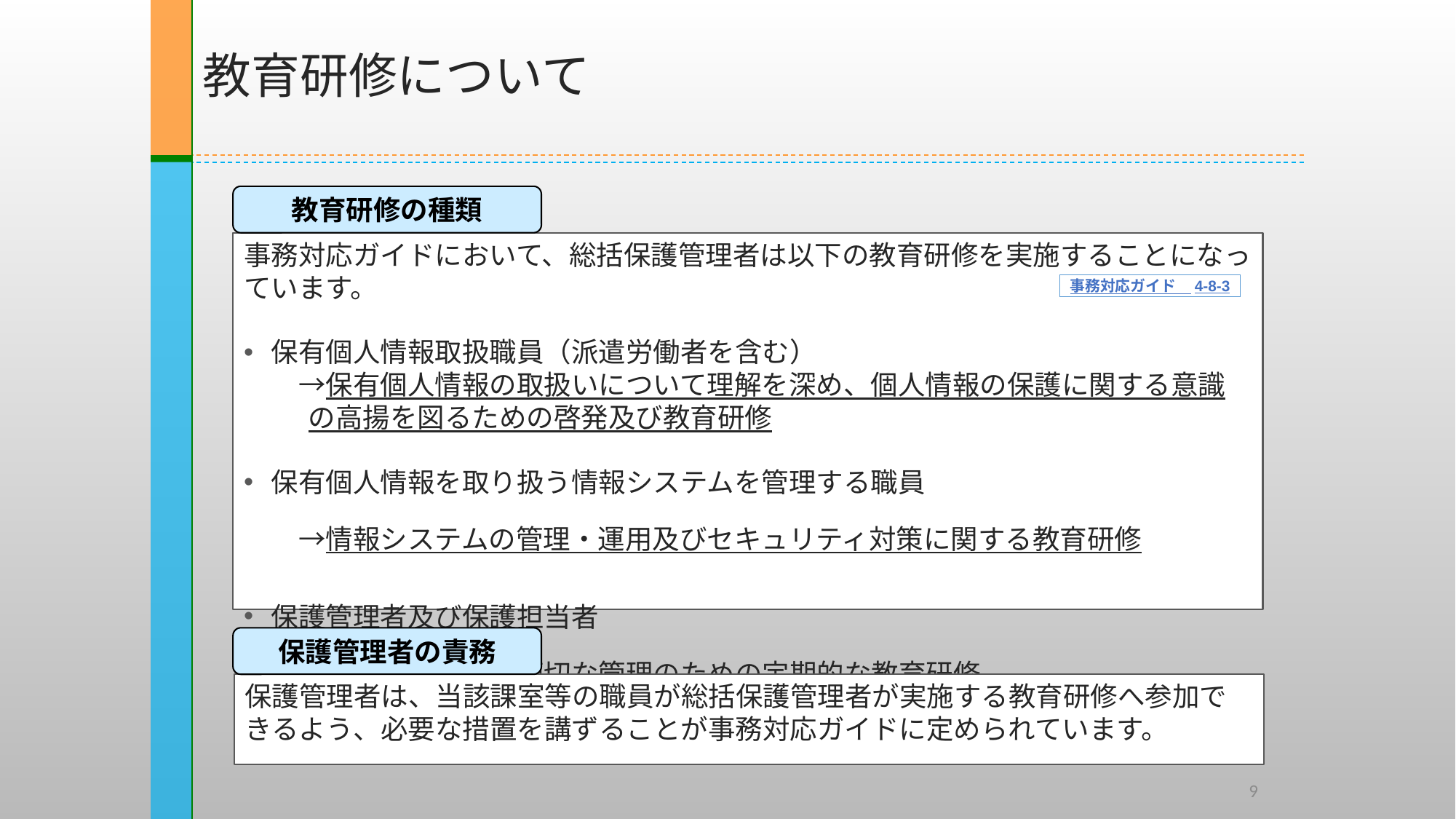

教育研修について

教育研修の種類
事務対応ガイドにおいて、総括保護管理者は以下の教育研修を実施することになっています。
保有個人情報取扱職員（派遣労働者を含む）
　　→保有個人情報の取扱いについて理解を深め、個人情報の保護に関する意識の高揚を図るための啓発及び教育研修
保有個人情報を取り扱う情報システムを管理する職員
　　→情報システムの管理・運用及びセキュリティ対策に関する教育研修
保護管理者及び保護担当者
　　→保有個人情報の適切な管理のための定期的な教育研修
事務対応ガイド　4-8-3
保護管理者の責務
保護管理者は、当該課室等の職員が総括保護管理者が実施する教育研修へ参加できるよう、必要な措置を講ずることが事務対応ガイドに定められています。
9